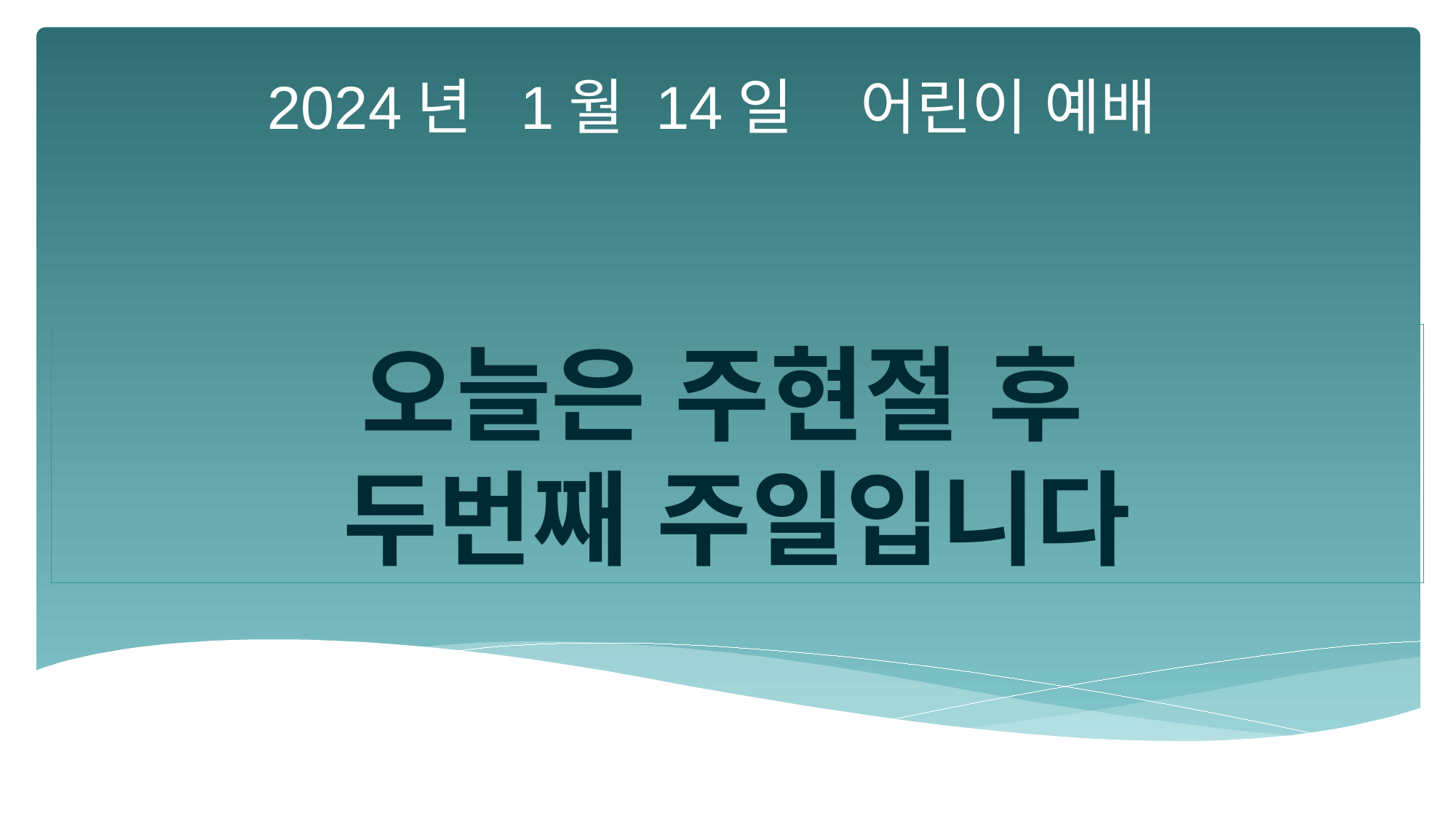

2024년  1월 14일    어린이 예배
오늘은 주현절 후
두번째 주일입니다